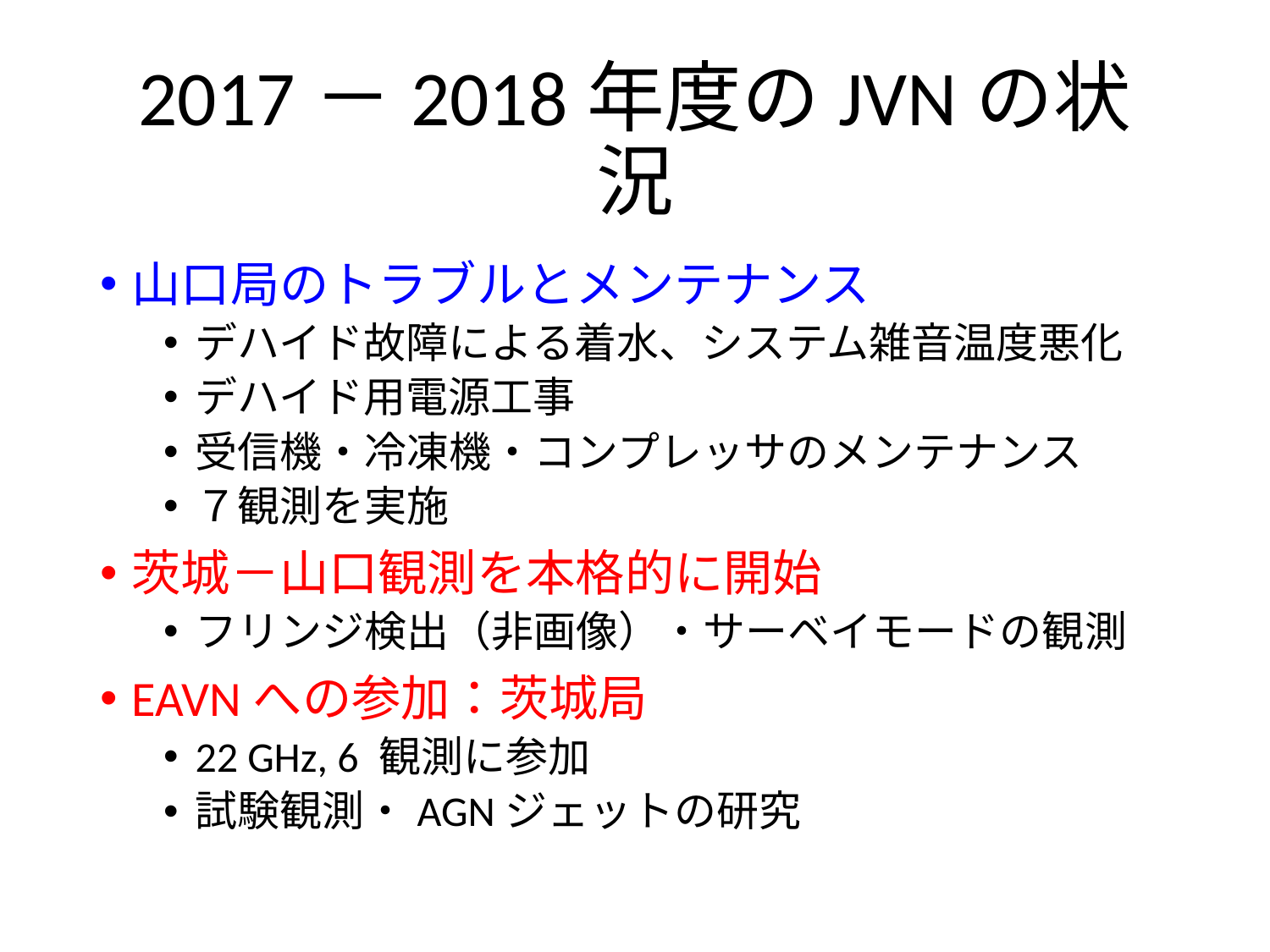

# 2017－2018年度のJVNの状況
山口局のトラブルとメンテナンス
デハイド故障による着水、システム雑音温度悪化
デハイド用電源工事
受信機・冷凍機・コンプレッサのメンテナンス
７観測を実施
茨城－山口観測を本格的に開始
フリンジ検出（非画像）・サーベイモードの観測
EAVNへの参加：茨城局
22 GHz, 6 観測に参加
試験観測・AGNジェットの研究